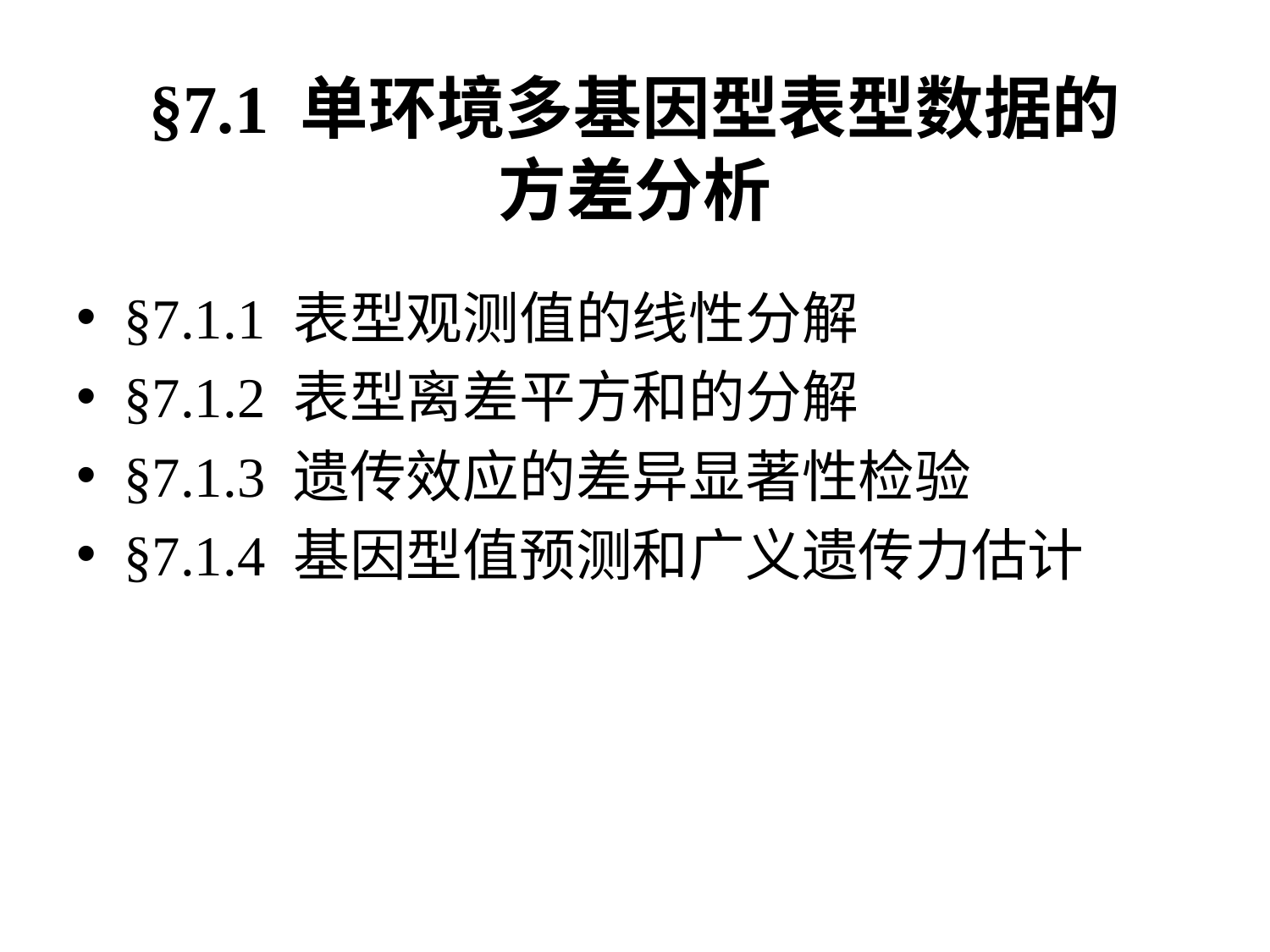

# §7.1 单环境多基因型表型数据的方差分析
§7.1.1 表型观测值的线性分解
§7.1.2 表型离差平方和的分解
§7.1.3 遗传效应的差异显著性检验
§7.1.4 基因型值预测和广义遗传力估计